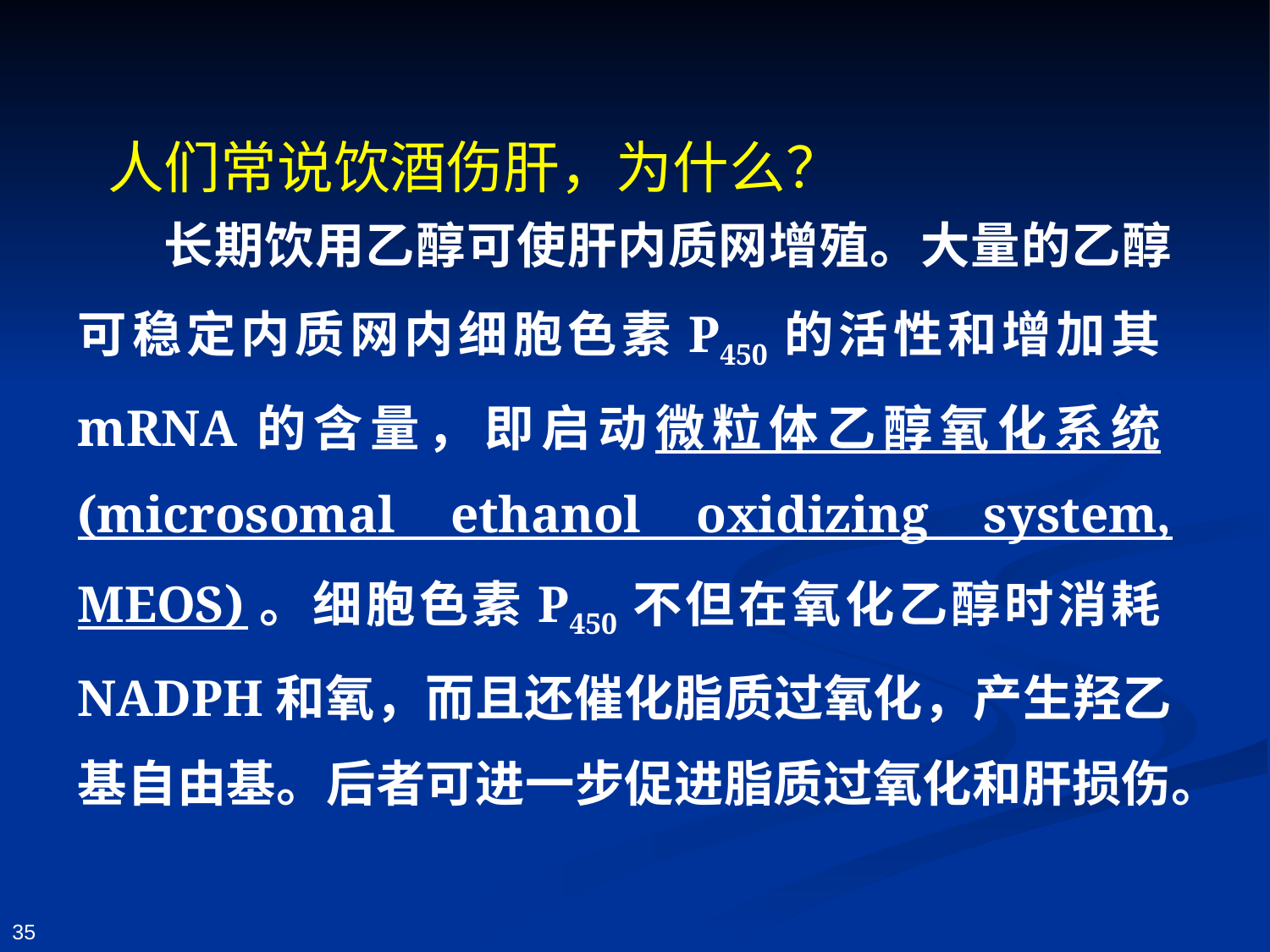

人们常说饮酒伤肝，为什么？

长期饮用乙醇可使肝内质网增殖。大量的乙醇可稳定内质网内细胞色素P450的活性和增加其mRNA的含量，即启动微粒体乙醇氧化系统(microsomal ethanol oxidizing system, MEOS)。细胞色素P450不但在氧化乙醇时消耗NADPH和氧，而且还催化脂质过氧化，产生羟乙基自由基。后者可进一步促进脂质过氧化和肝损伤。
35